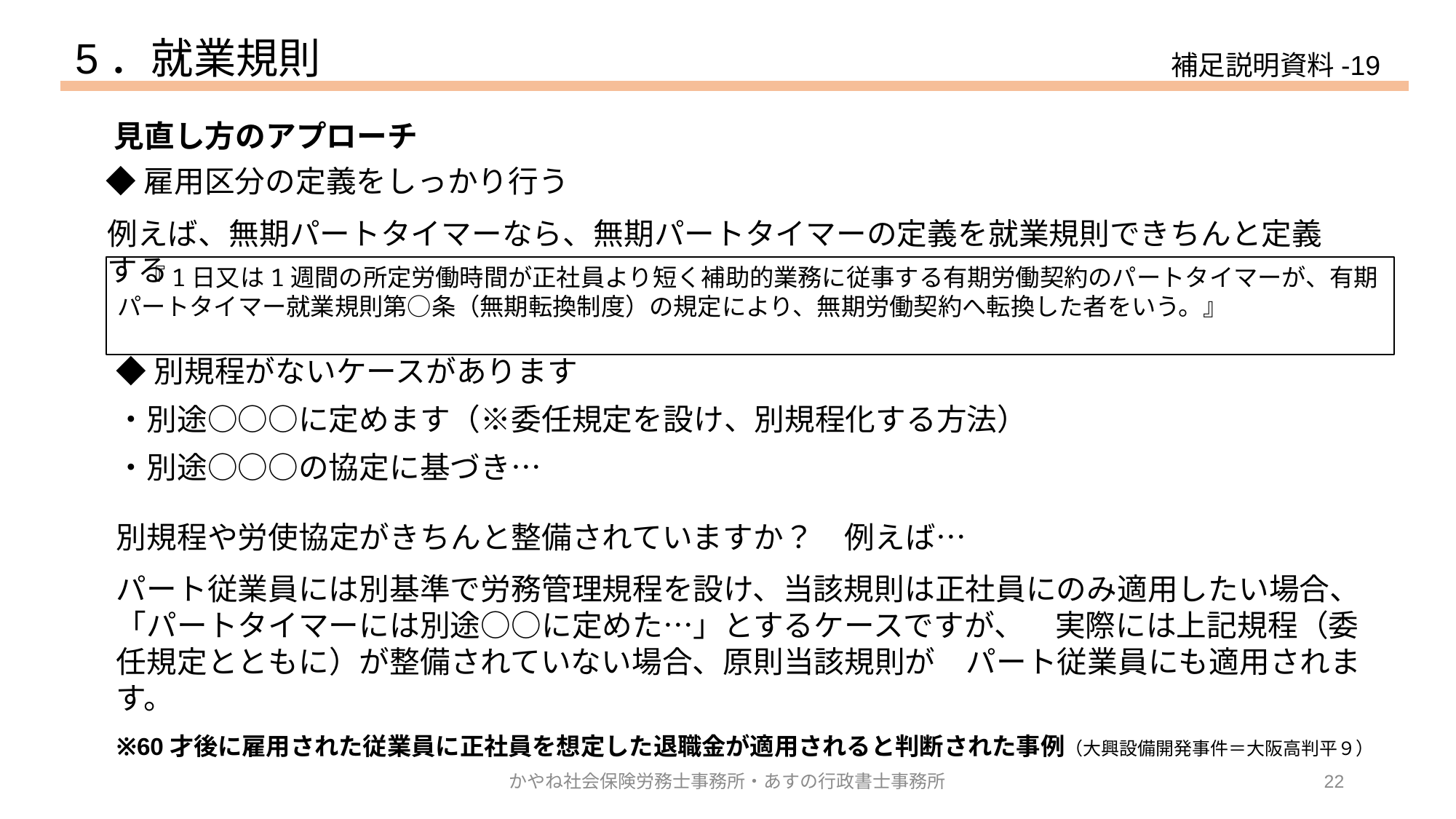

5．就業規則
補足説明資料-19
見直し方のアプローチ
◆雇用区分の定義をしっかり行う
例えば、無期パートタイマーなら、無期パートタイマーの定義を就業規則できちんと定義する
　『1日又は1週間の所定労働時間が正社員より短く補助的業務に従事する有期労働契約のパートタイマーが、有期パートタイマー就業規則第○条（無期転換制度）の規定により、無期労働契約へ転換した者をいう。』
◆別規程がないケースがあります
・別途○○○に定めます（※委任規定を設け、別規程化する方法）
・別途○○○の協定に基づき…
別規程や労使協定がきちんと整備されていますか？　例えば…
パート従業員には別基準で労務管理規程を設け、当該規則は正社員にのみ適用したい場合、「パートタイマーには別途○○に定めた…」とするケースですが、　実際には上記規程（委任規定とともに）が整備されていない場合、原則当該規則が　パート従業員にも適用されます。
※60才後に雇用された従業員に正社員を想定した退職金が適用されると判断された事例（大興設備開発事件＝大阪高判平９）
かやね社会保険労務士事務所・あすの行政書士事務所
22